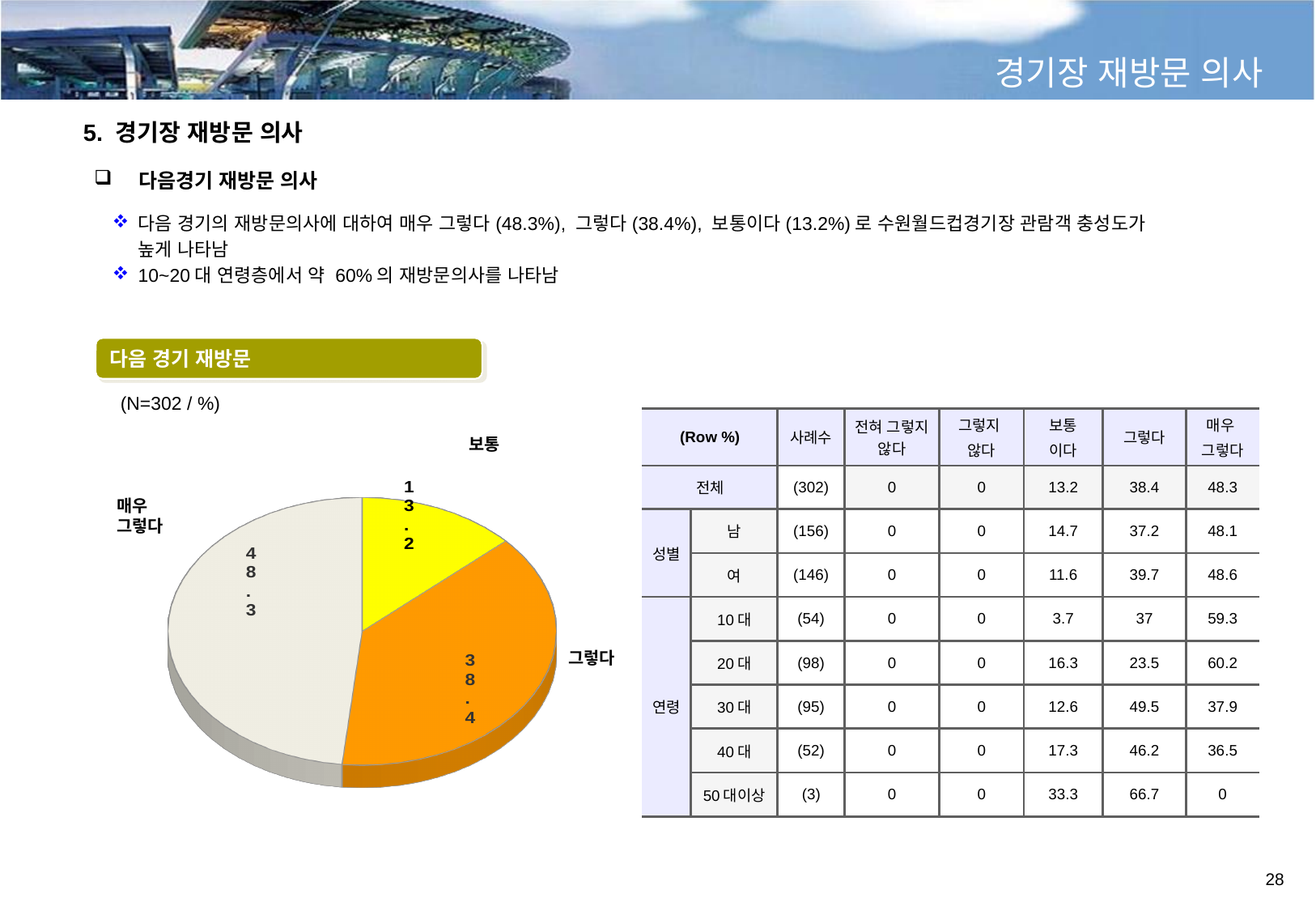

경기장 재방문 의사
5. 경기장 재방문 의사
  다음경기 재방문 의사
다음 경기의 재방문의사에 대하여 매우 그렇다(48.3%), 그렇다(38.4%), 보통이다(13.2%)로 수원월드컵경기장 관람객 충성도가
    높게 나타남
10~20대 연령층에서 약 60%의 재방문의사를 나타남
다음 경기 재방문
(N=302 / %)
| (Row %) |  | 사례수 | 전혀 그렇지 않다 | 그렇지 않다 | 보통 이다 | 그렇다 | 매우 그렇다 |
| --- | --- | --- | --- | --- | --- | --- | --- |
| 전체 |  | (302) | 0 | 0 | 13.2 | 38.4 | 48.3 |
| 성별 | 남 | (156) | 0 | 0 | 14.7 | 37.2 | 48.1 |
|  | 여 | (146) | 0 | 0 | 11.6 | 39.7 | 48.6 |
| 연령 | 10대 | (54) | 0 | 0 | 3.7 | 37 | 59.3 |
|  | 20대 | (98) | 0 | 0 | 16.3 | 23.5 | 60.2 |
|  | 30대 | (95) | 0 | 0 | 12.6 | 49.5 | 37.9 |
|  | 40대 | (52) | 0 | 0 | 17.3 | 46.2 | 36.5 |
|  | 50대이상 | (3) | 0 | 0 | 33.3 | 66.7 | 0 |
보통

[unsupported chart]

매우      그렇다
그렇다
28